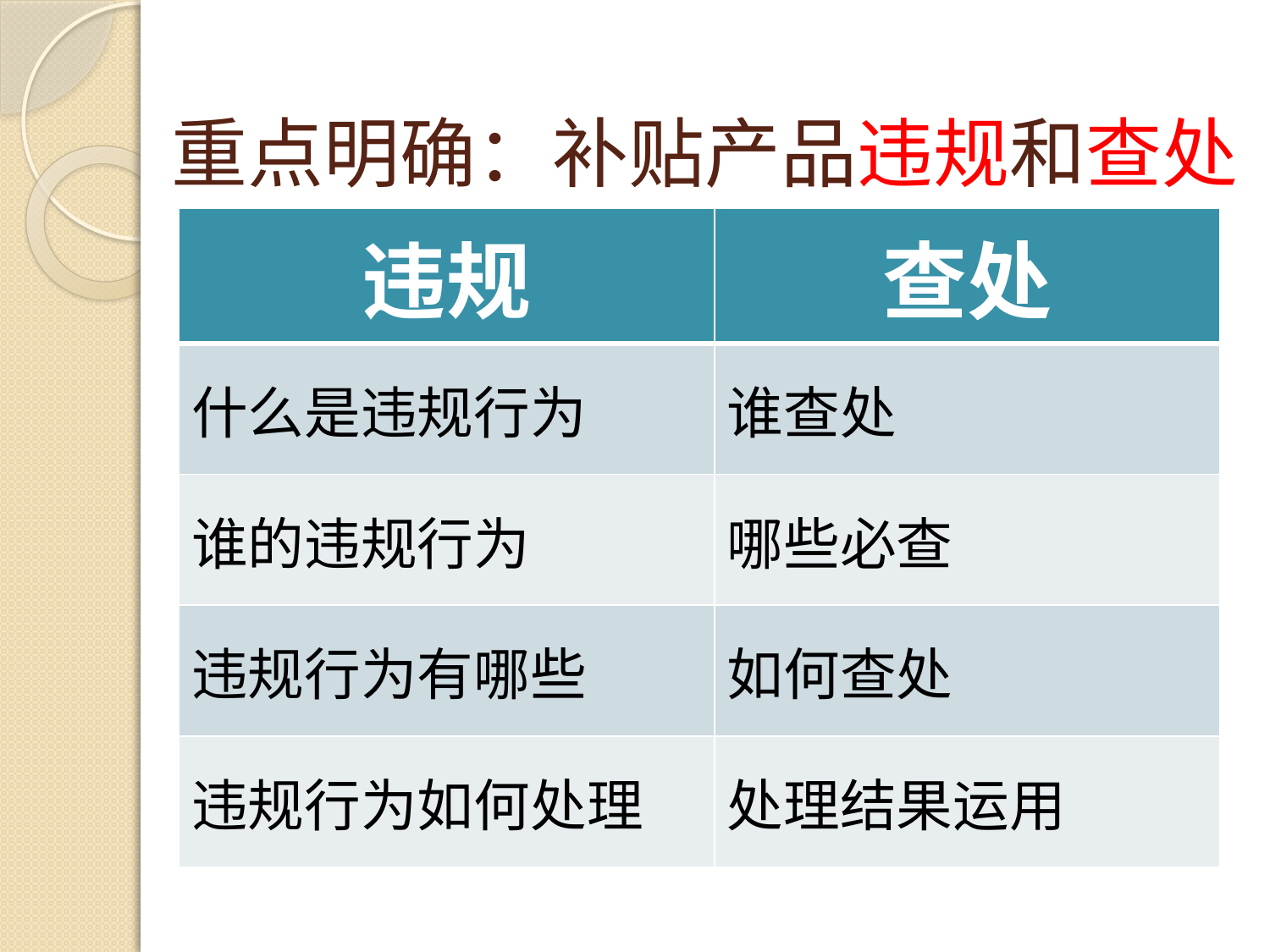

# 重点明确：补贴产品违规和查处
| 违规 | 查处 |
| --- | --- |
| 什么是违规行为 | 谁查处 |
| 谁的违规行为 | 哪些必查 |
| 违规行为有哪些 | 如何查处 |
| 违规行为如何处理 | 处理结果运用 |